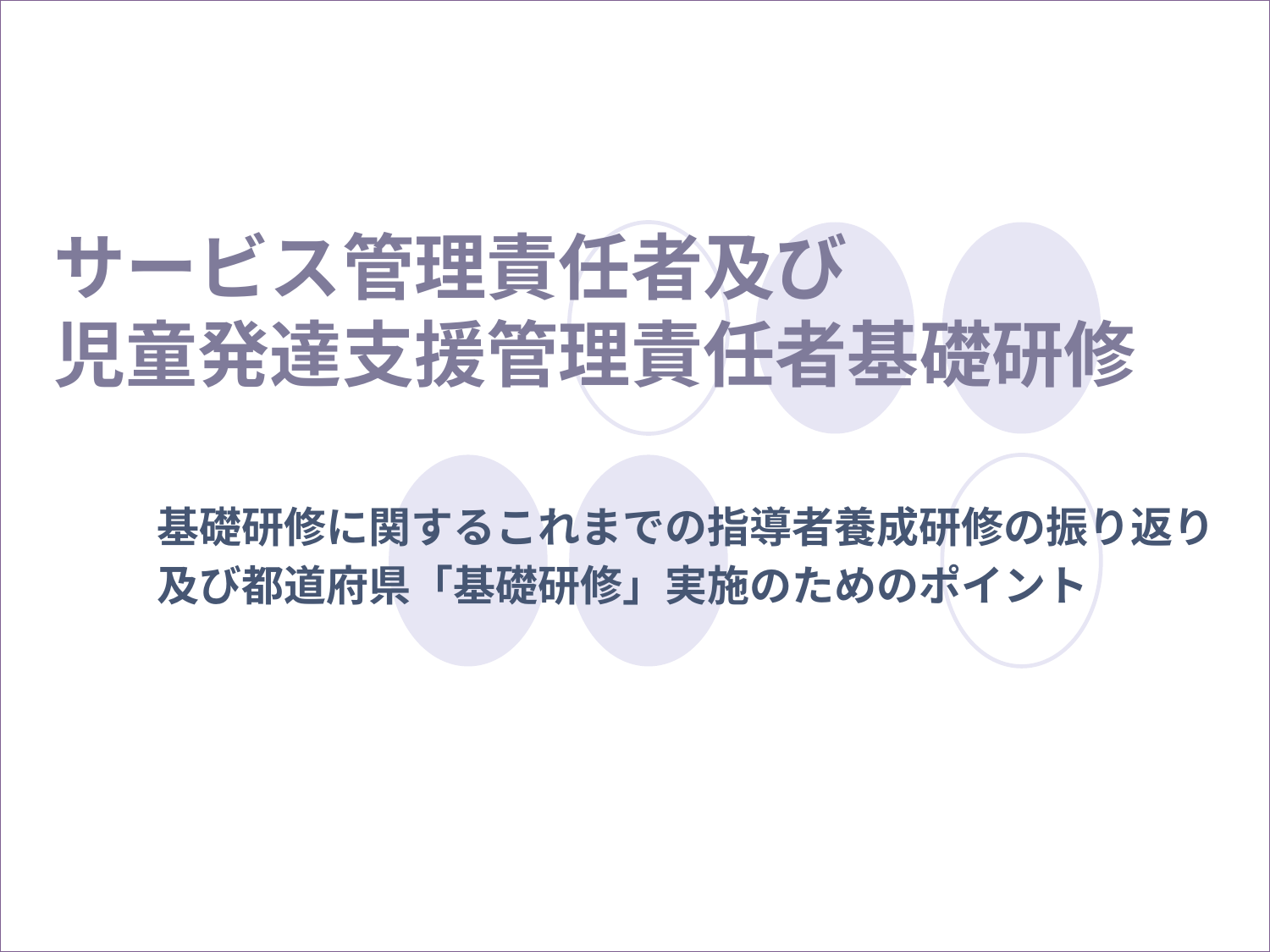

# サービス管理責任者及び 児童発達支援管理責任者基礎研修
基礎研修に関するこれまでの指導者養成研修の振り返り
及び都道府県「基礎研修」実施のためのポイント